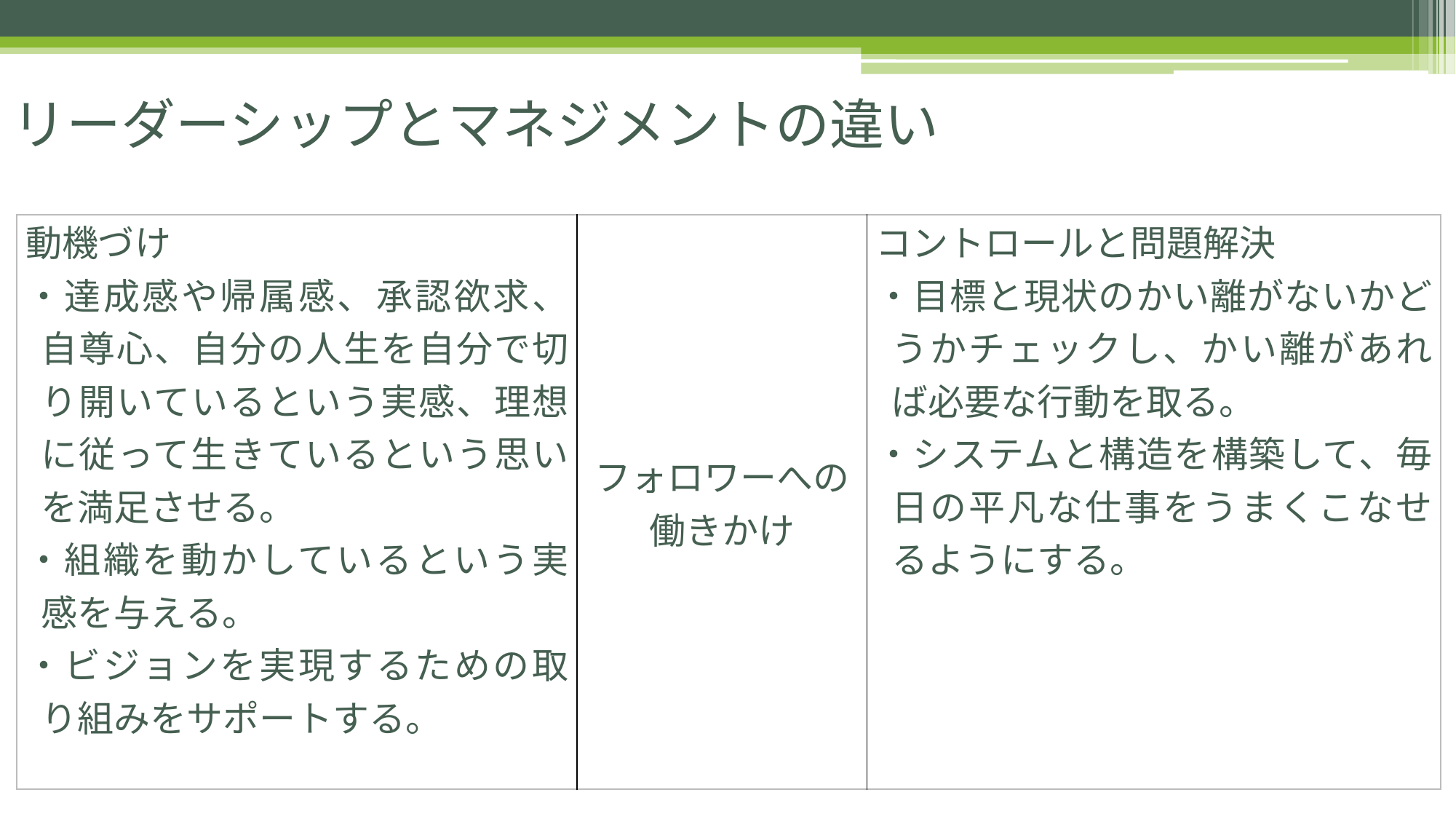

# リーダーシップとマネジメントの違い
| 動機づけ ・達成感や帰属感、承認欲求、自尊心、自分の人生を自分で切り開いているという実感、理想に従って生きているという思いを満足させる。 ・組織を動かしているという実感を与える。 ・ビジョンを実現するための取り組みをサポートする。 | フォロワーへの 働きかけ | コントロールと問題解決 ・目標と現状のかい離がないかどうかチェックし、かい離があれば必要な行動を取る。 ・システムと構造を構築して、毎日の平凡な仕事をうまくこなせるようにする。 |
| --- | --- | --- |